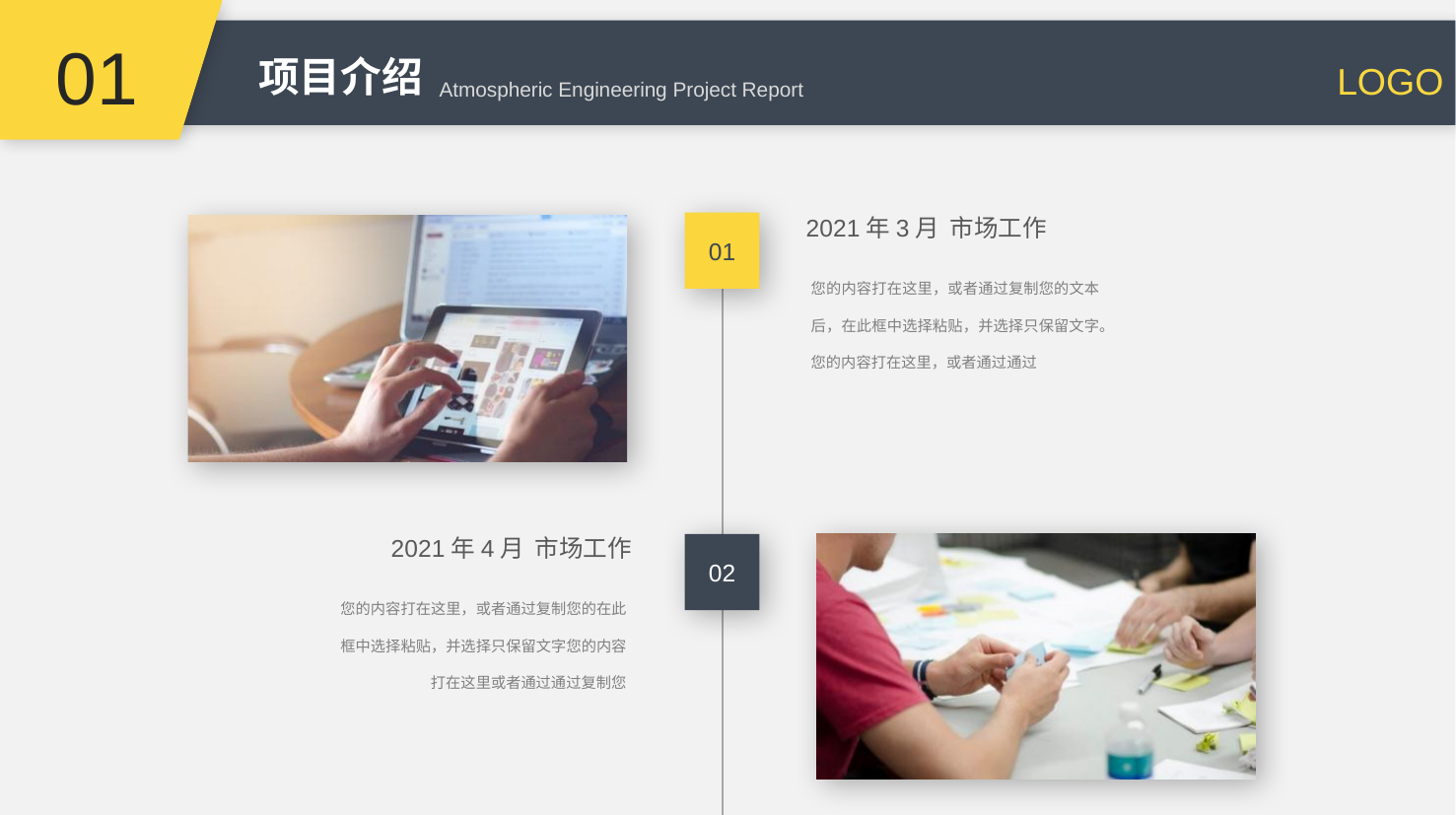

01
项目介绍
Atmospheric Engineering Project Report
01
2021年3月  市场工作

您的内容打在这里，或者通过复制您的文本后，在此框中选择粘贴，并选择只保留文字。您的内容打在这里，或者通过通过
2021年4月  市场工作

02
您的内容打在这里，或者通过复制您的在此框中选择粘贴，并选择只保留文字您的内容打在这里或者通过通过复制您